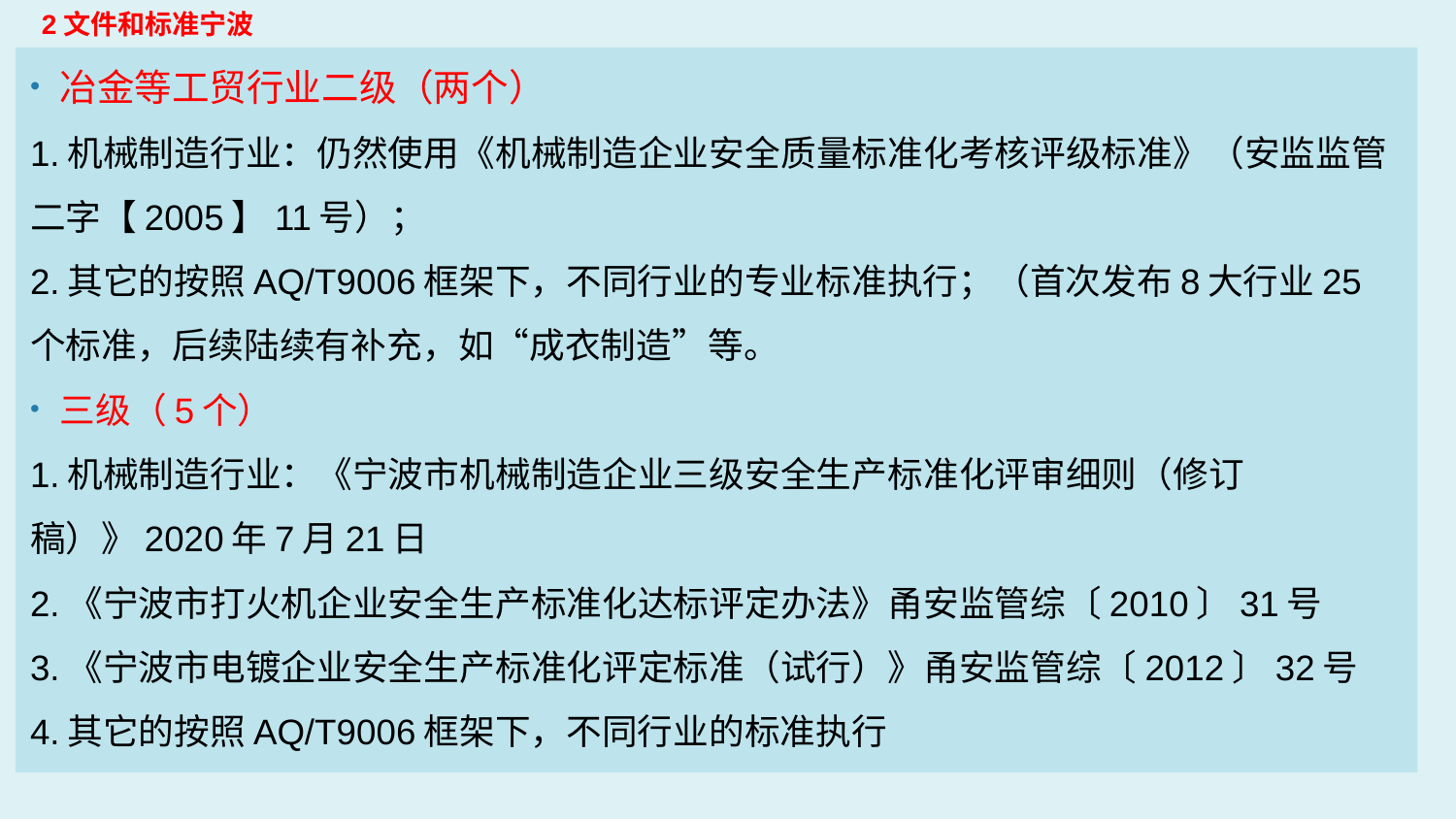

2文件和标准宁波
冶金等工贸行业二级（两个）
1.机械制造行业：仍然使用《机械制造企业安全质量标准化考核评级标准》（安监监管二字【2005】11号）；
2.其它的按照AQ/T9006框架下，不同行业的专业标准执行；（首次发布8大行业25个标准，后续陆续有补充，如“成衣制造”等。
三级（5个）
1.机械制造行业：《宁波市机械制造企业三级安全生产标准化评审细则（修订稿）》2020年7月21日
2.《宁波市打火机企业安全生产标准化达标评定办法》甬安监管综〔2010〕31号
3.《宁波市电镀企业安全生产标准化评定标准（试行）》甬安监管综〔2012〕32号
4.其它的按照AQ/T9006框架下，不同行业的标准执行